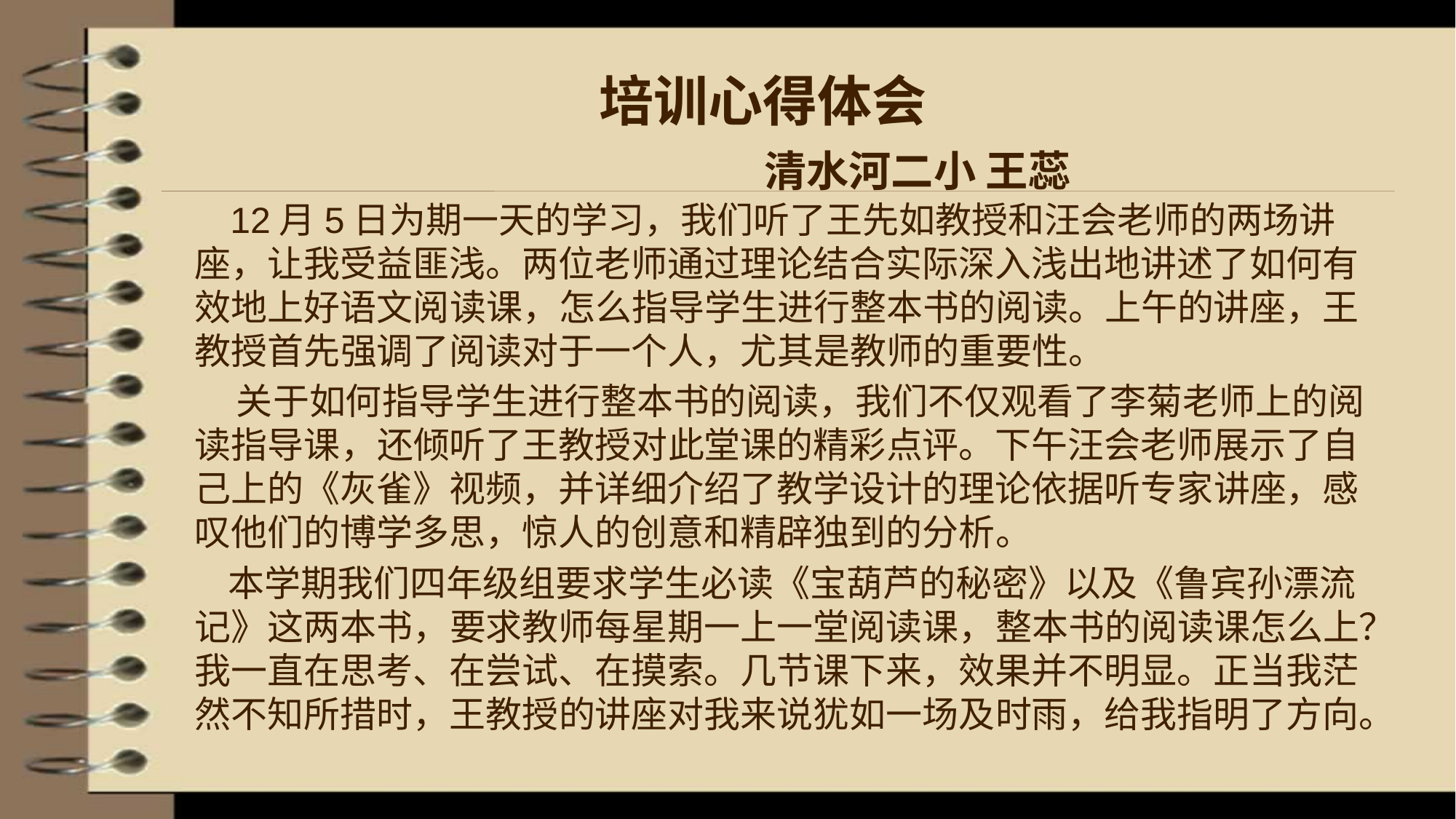

# 培训心得体会 清水河二小 王蕊
    12月5日为期一天的学习，我们听了王先如教授和汪会老师的两场讲座，让我受益匪浅。两位老师通过理论结合实际深入浅出地讲述了如何有效地上好语文阅读课，怎么指导学生进行整本书的阅读。上午的讲座，王教授首先强调了阅读对于一个人，尤其是教师的重要性。
    关于如何指导学生进行整本书的阅读，我们不仅观看了李菊老师上的阅读指导课，还倾听了王教授对此堂课的精彩点评。下午汪会老师展示了自己上的《灰雀》视频，并详细介绍了教学设计的理论依据听专家讲座，感叹他们的博学多思，惊人的创意和精辟独到的分析。
   本学期我们四年级组要求学生必读《宝葫芦的秘密》以及《鲁宾孙漂流记》这两本书，要求教师每星期一上一堂阅读课，整本书的阅读课怎么上？我一直在思考、在尝试、在摸索。几节课下来，效果并不明显。正当我茫然不知所措时，王教授的讲座对我来说犹如一场及时雨，给我指明了方向。